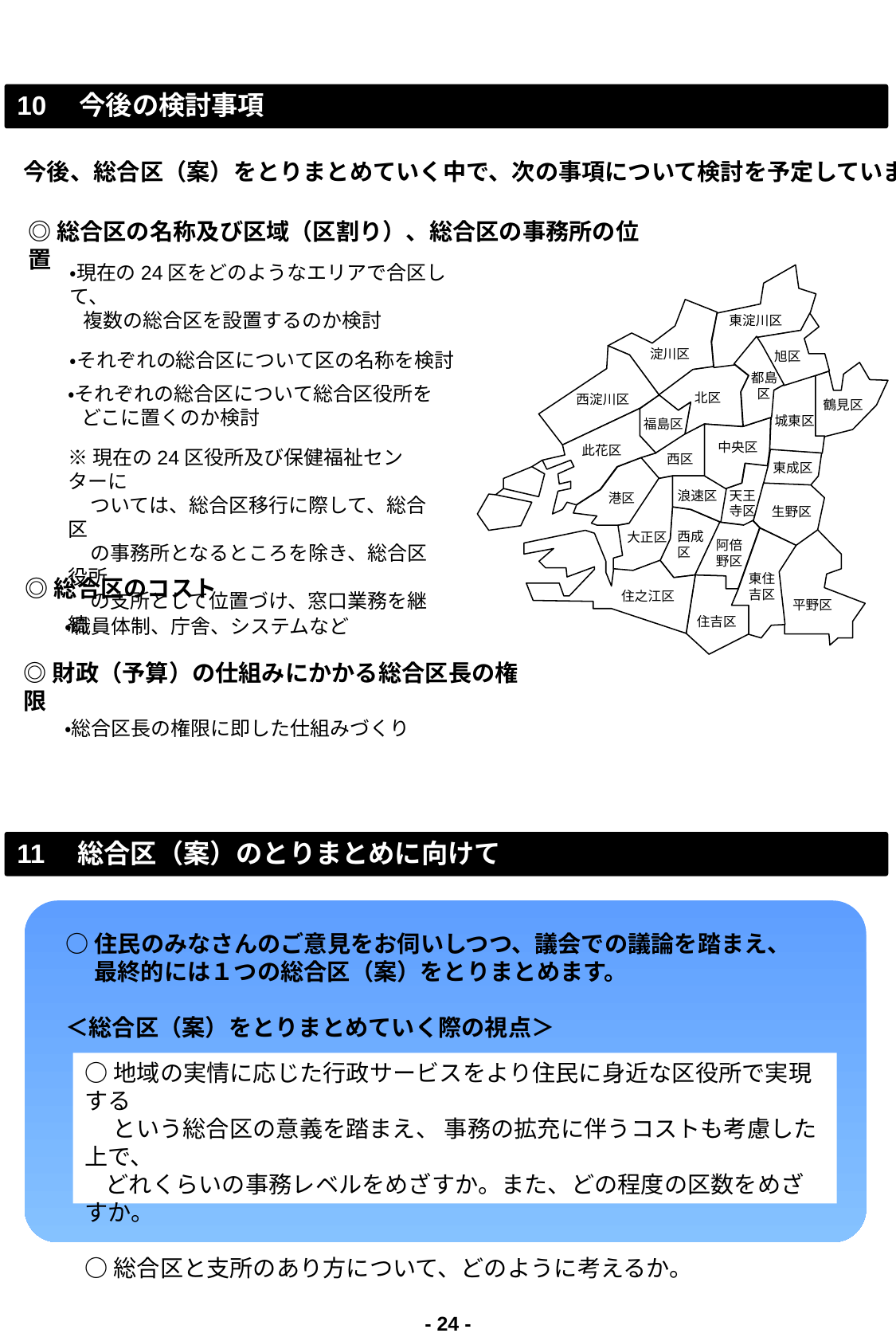

10　今後の検討事項
今後、総合区（案）をとりまとめていく中で、次の事項について検討を予定しています。
◎総合区の名称及び区域（区割り）、総合区の事務所の位置

東淀川区

淀川区

旭区

都島
 区

北区
西淀川区

鶴見区

城東区
福島区

中央区
此花区

西区

東成区

天王
寺区
浪速区
港区
生野区

西成
区
大正区

阿倍
野区
東住
吉区

住之江区
平野区
住吉区
・現在の24区をどのようなエリアで合区して、
  複数の総合区を設置するのか検討

・それぞれの総合区について区の名称を検討
・それぞれの総合区について総合区役所を
  どこに置くのか検討

※現在の24区役所及び保健福祉センターに
    ついては、総合区移行に際して、総合区
    の事務所となるところを除き、総合区役所
    の支所として位置づけ、窓口業務を継続
◎総合区のコスト
・職員体制、庁舎、システムなど
◎財政（予算）の仕組みにかかる総合区長の権限
・総合区長の権限に即した仕組みづくり
11　総合区（案）のとりまとめに向けて

○住民のみなさんのご意見をお伺いしつつ、議会での議論を踏まえ、
　 最終的には１つの総合区（案）をとりまとめます。

＜総合区（案）をとりまとめていく際の視点＞
○地域の実情に応じた行政サービスをより住民に身近な区役所で実現する
　 という総合区の意義を踏まえ、 事務の拡充に伴うコストも考慮した上で、
   どれくらいの事務レベルをめざすか。また、どの程度の区数をめざすか。

○総合区と支所のあり方について、どのように考えるか。
- 24 -